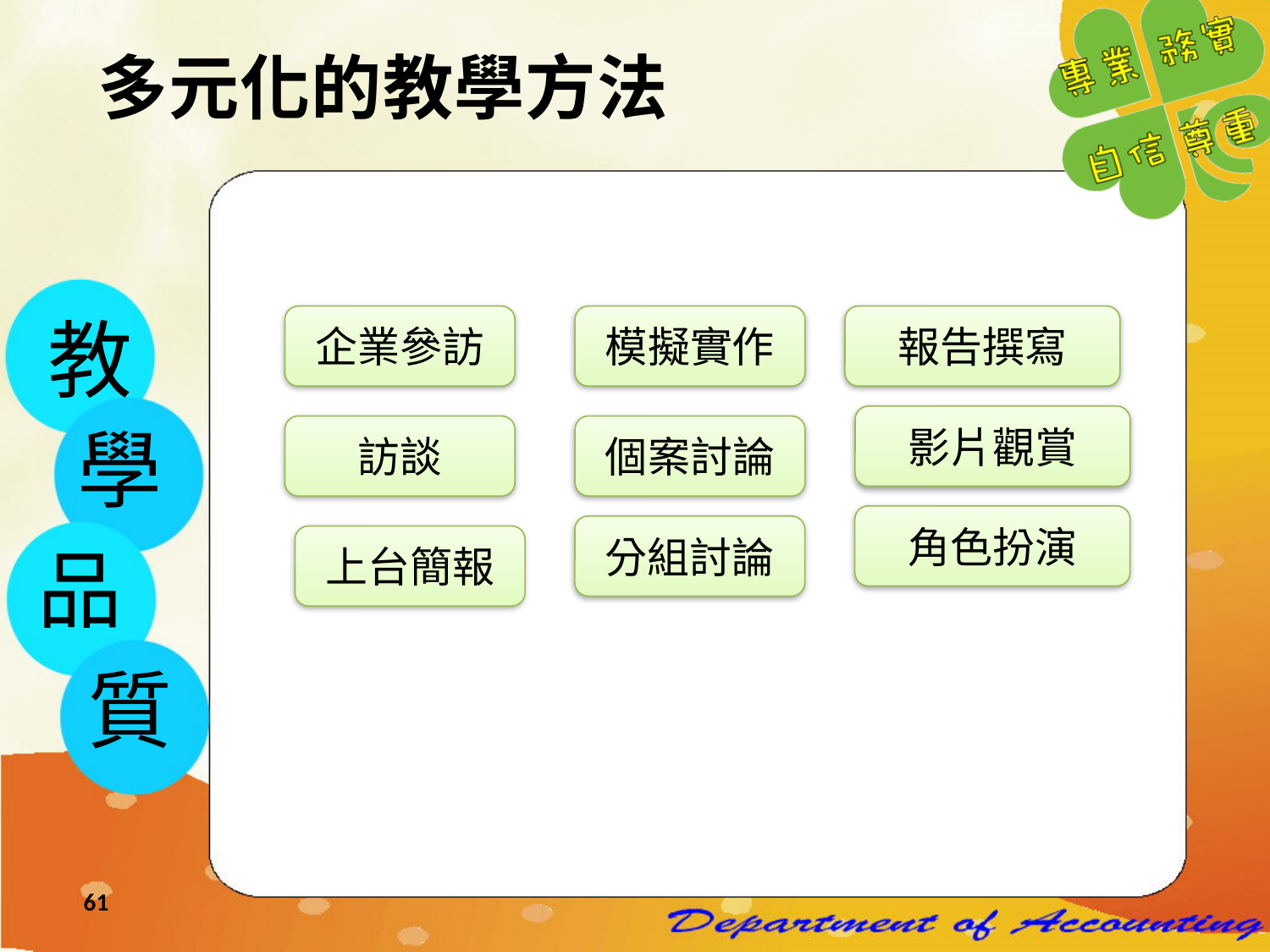

多元化的教學方法
教
學
品
質
企業參訪
模擬實作
報告撰寫
影片觀賞
訪談
個案討論
角色扮演
分組討論
上台簡報
61